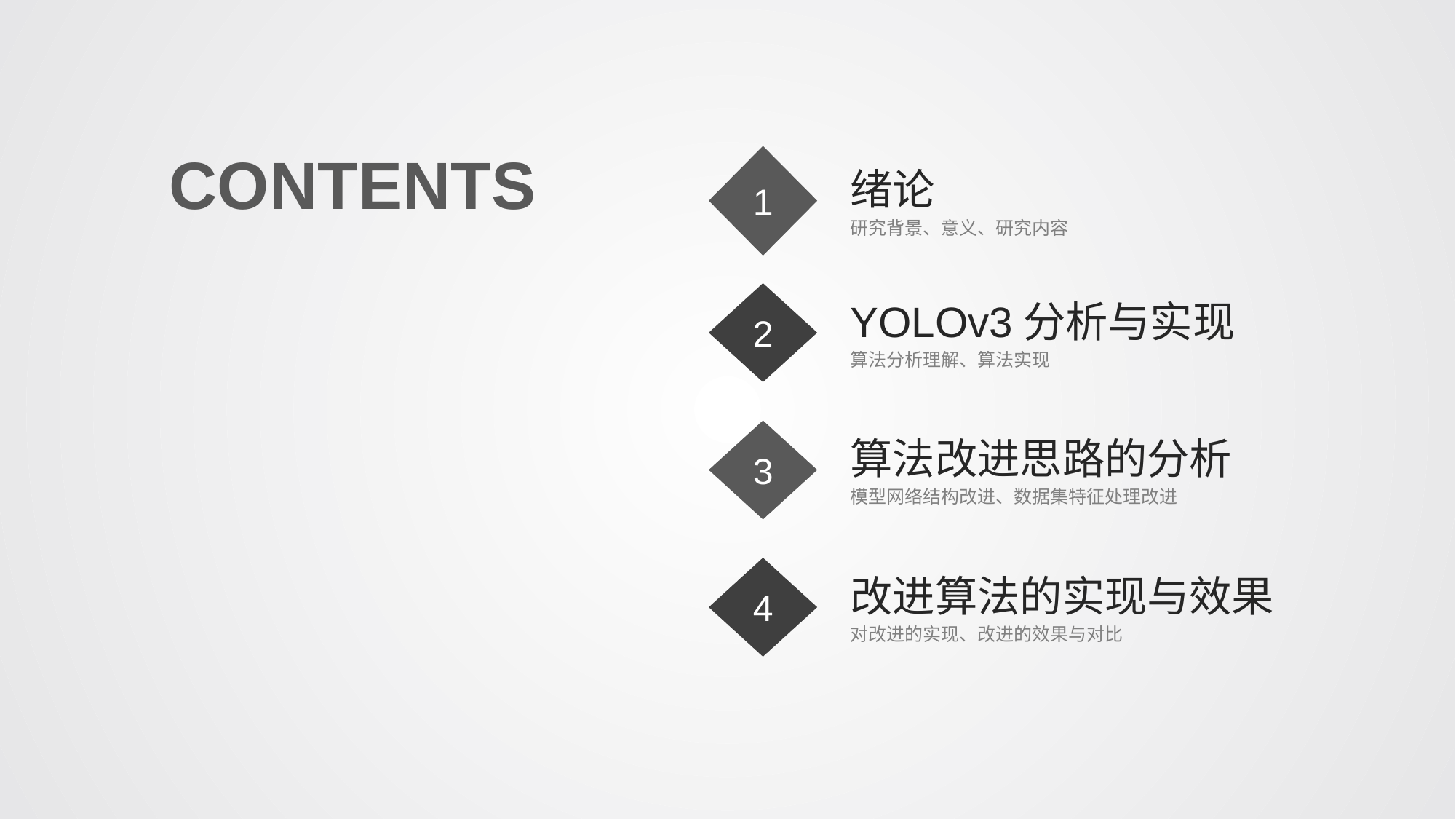

CONTENTS
1
绪论
研究背景、意义、研究内容
2
YOLOv3分析与实现
算法分析理解、算法实现
3
算法改进思路的分析
模型网络结构改进、数据集特征处理改进
4
改进算法的实现与效果
对改进的实现、改进的效果与对比